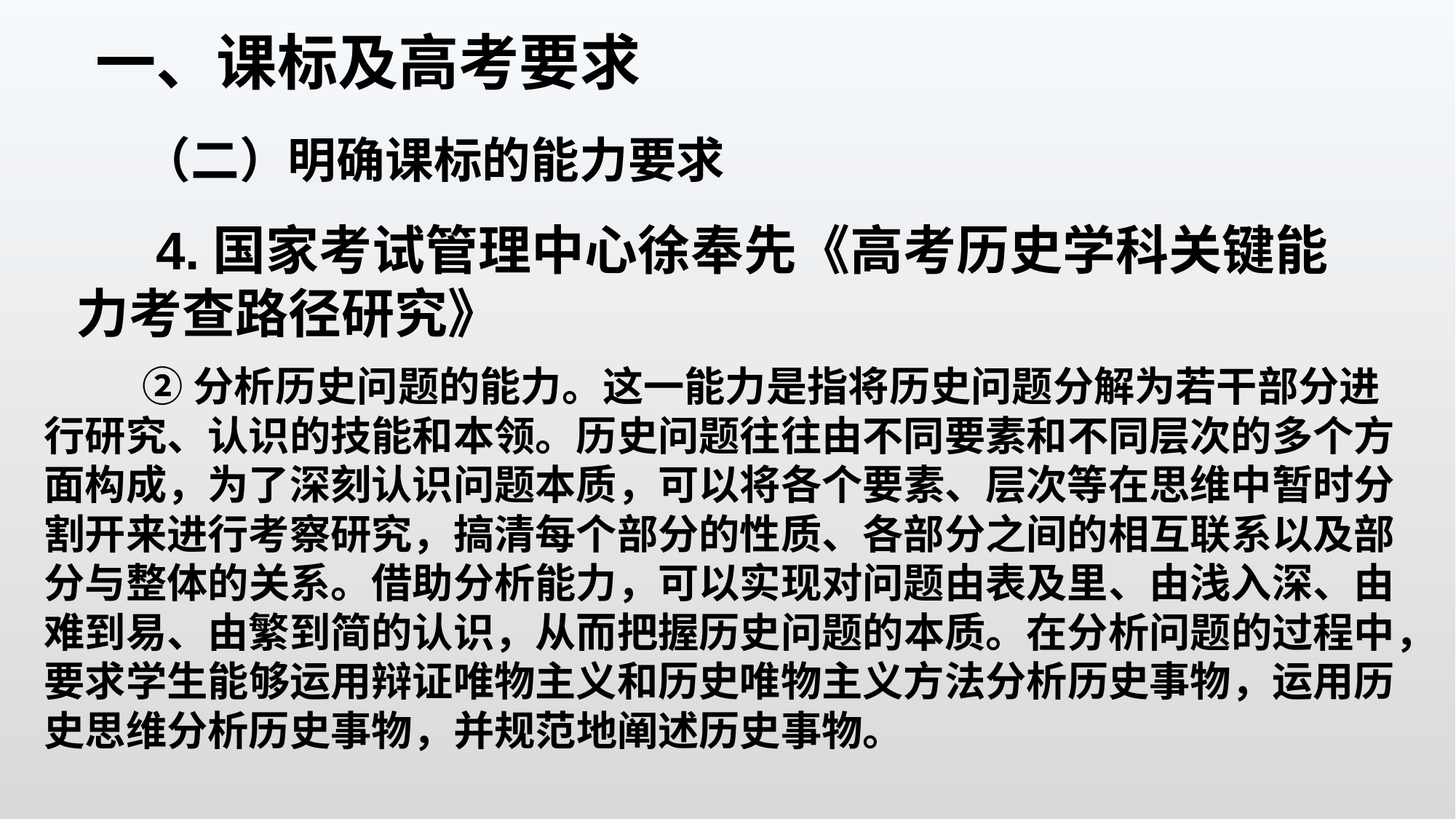

一、课标及高考要求
（二）明确课标的能力要求
4.国家考试管理中心徐奉先《高考历史学科关键能力考查路径研究》
②分析历史问题的能力。这一能力是指将历史问题分解为若干部分进行研究、认识的技能和本领。历史问题往往由不同要素和不同层次的多个方面构成，为了深刻认识问题本质，可以将各个要素、层次等在思维中暂时分割开来进行考察研究，搞清每个部分的性质、各部分之间的相互联系以及部分与整体的关系。借助分析能力，可以实现对问题由表及里、由浅入深、由难到易、由繁到简的认识，从而把握历史问题的本质。在分析问题的过程中，要求学生能够运用辩证唯物主义和历史唯物主义方法分析历史事物，运用历史思维分析历史事物，并规范地阐述历史事物。